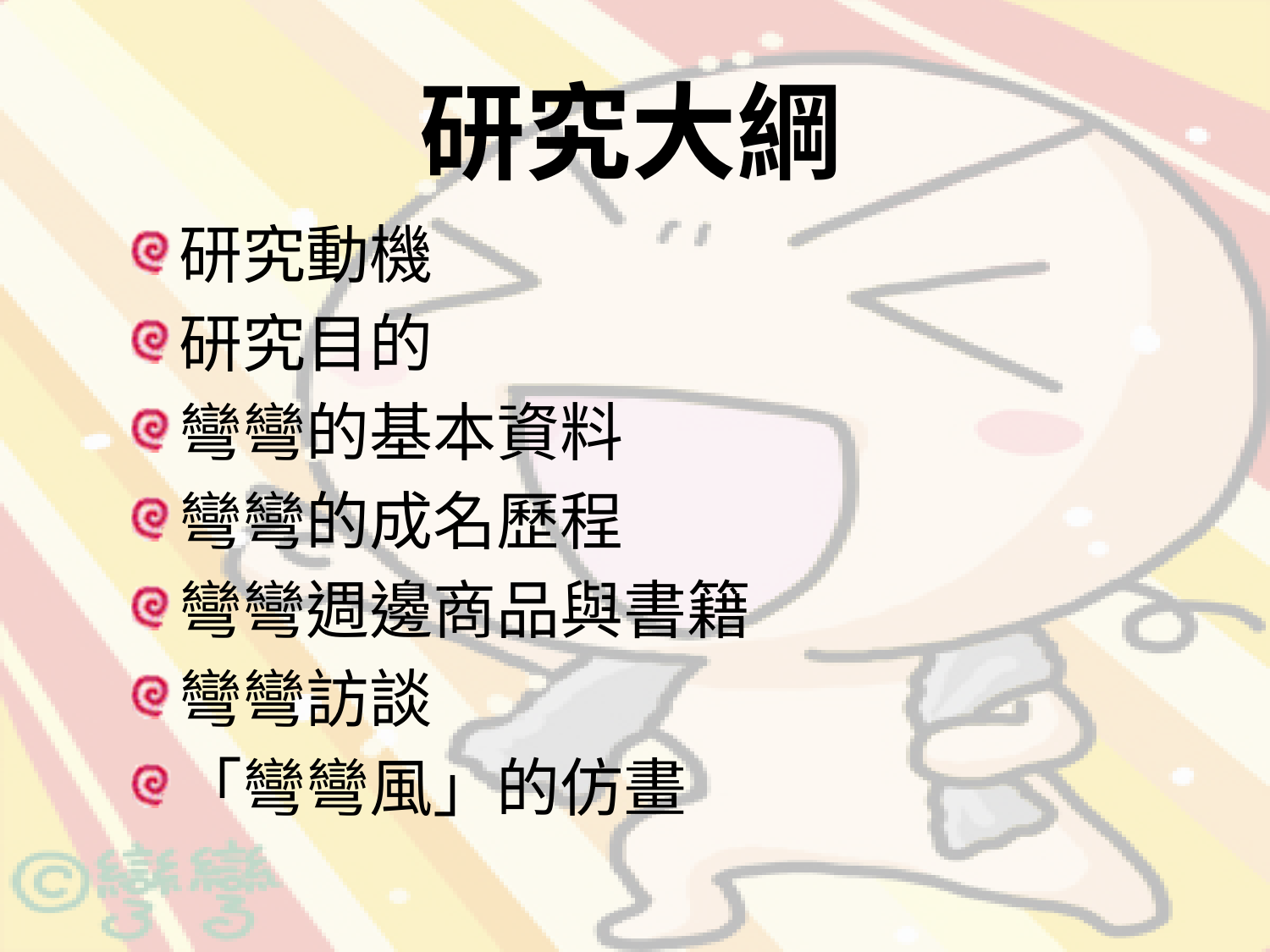

# 研究大綱
研究動機
研究目的
彎彎的基本資料
彎彎的成名歷程
彎彎週邊商品與書籍
彎彎訪談
「彎彎風」的仿畫